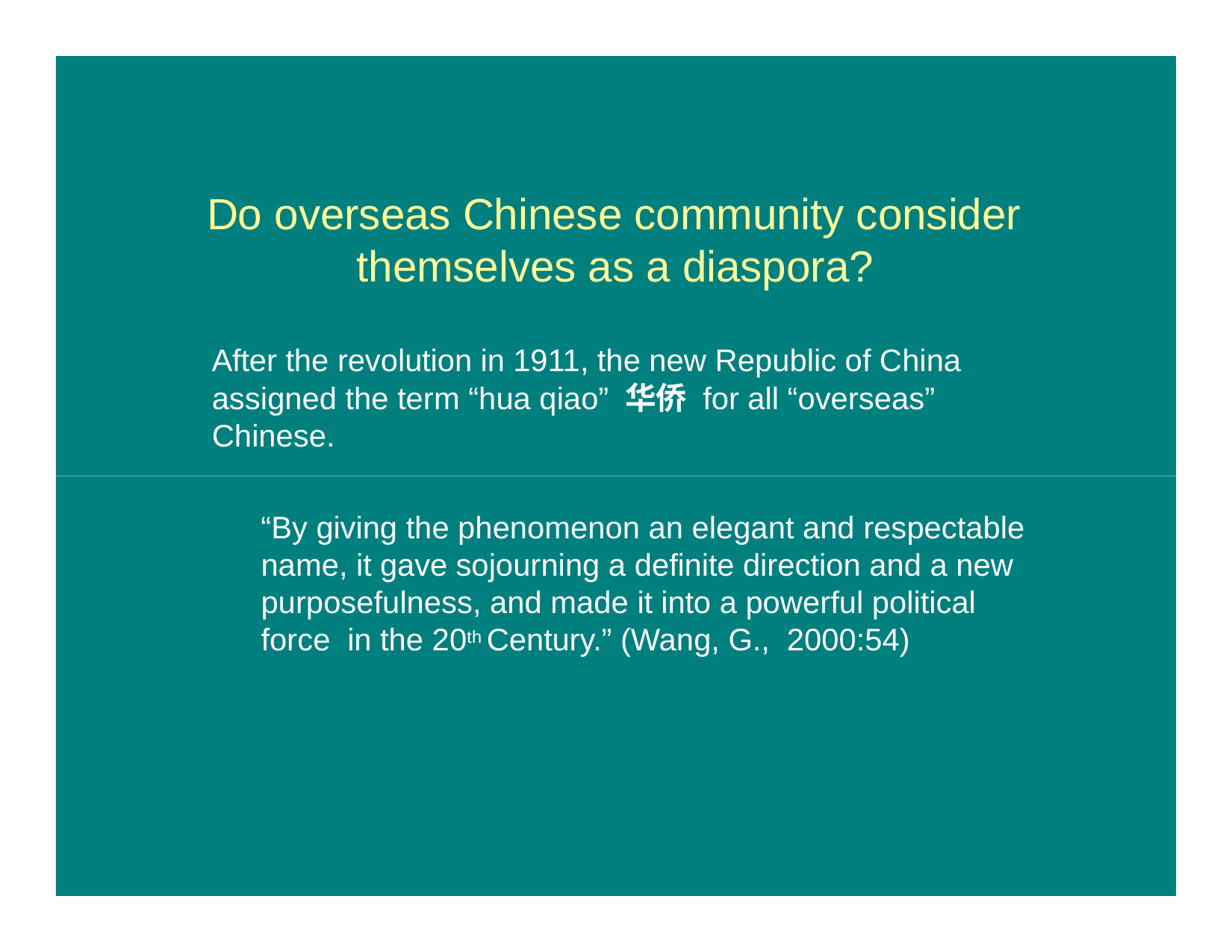

# Do overseas Chinese community consider  themselves as a diaspora?
After the revolution in 1911, the new Republic of China  assigned the term “hua qiao” 华侨 for all “overseas” Chinese.

“By giving the phenomenon an elegant and respectable  name, it gave sojourning a definite direction and a new  purposefulness, and made it into a powerful political force  in the 20th Century.” (Wang, G.,  2000:54)